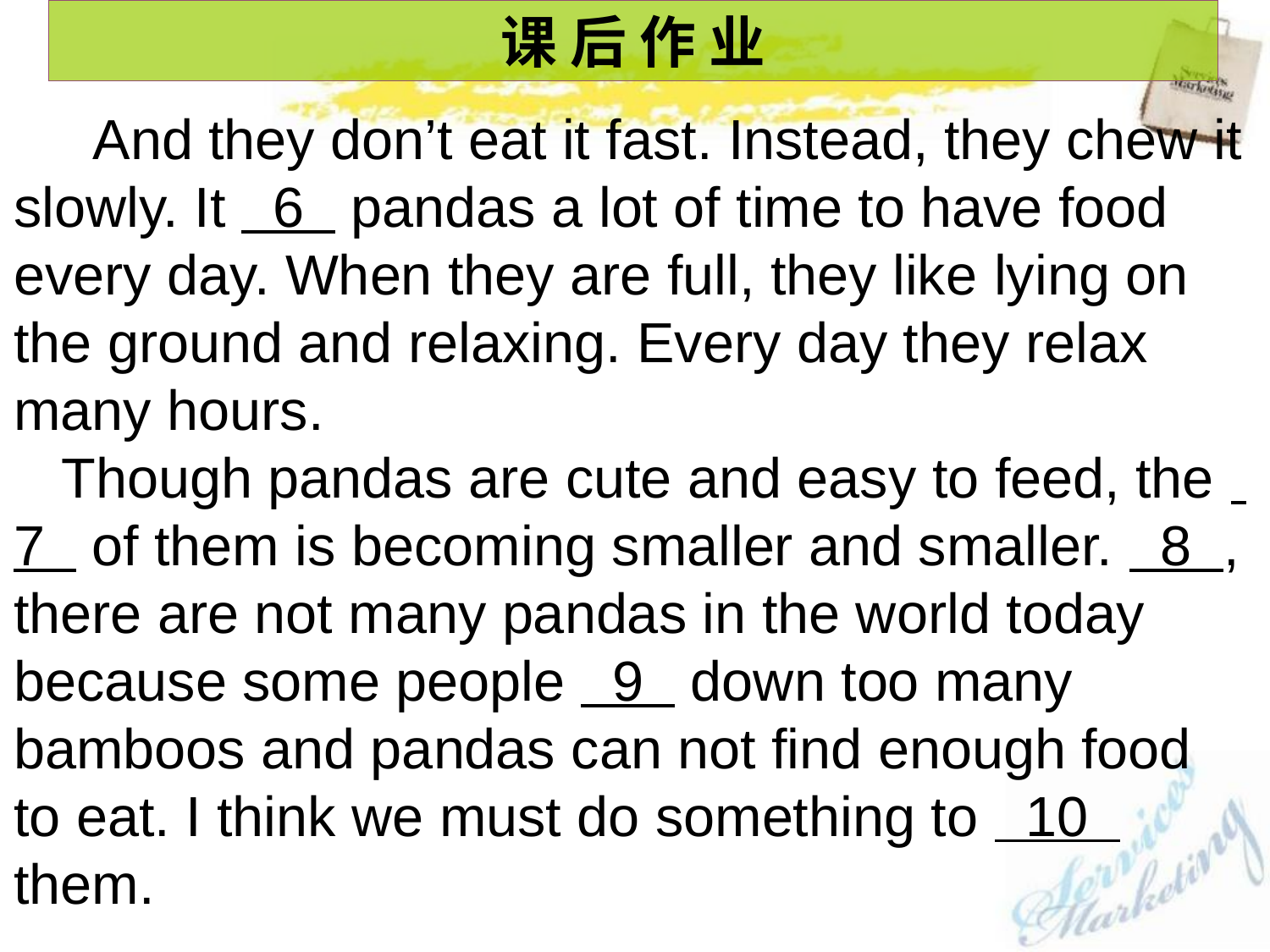

课 后 作 业
  And they don’t eat it fast. Instead, they chew it slowly. It   6   pandas a lot of time to have food every day. When they are full, they like lying on the ground and relaxing. Every day they relax many hours.
Though pandas are cute and easy to feed, the   7   of them is becoming smaller and smaller.   8  , there are not many pandas in the world today because some people   9   down too many bamboos and pandas can not find enough food to eat. I think we must do something to   10    them.